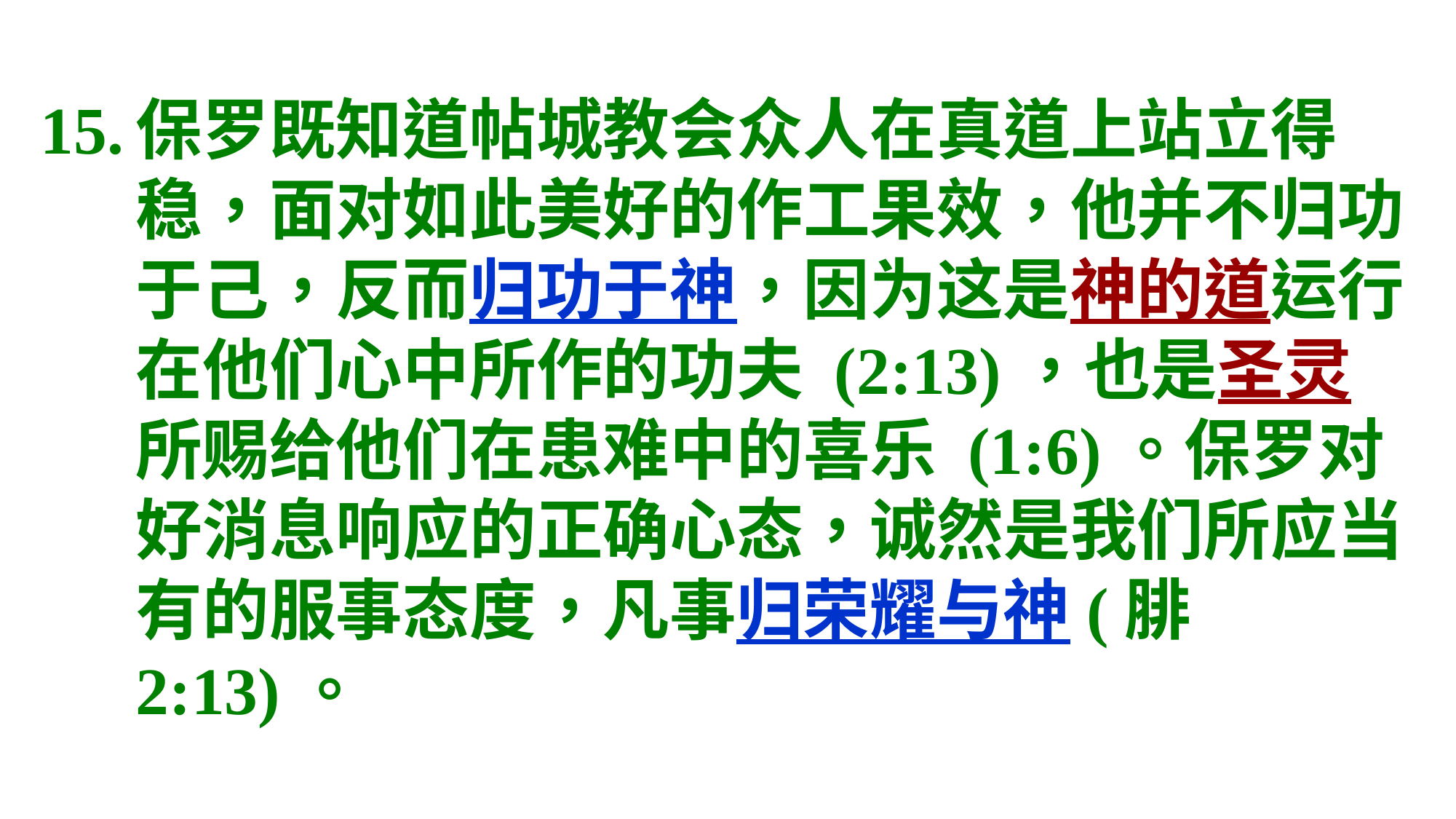

15.	保罗既知道帖城教会众人在真道上站立得稳，面对如此美好的作工果效，他并不归功于己，反而归功于神，因为这是神的道运行在他们心中所作的功夫 (2:13)，也是圣灵所赐给他们在患难中的喜乐 (1:6)。保罗对好消息响应的正确心态，诚然是我们所应当有的服事态度，凡事归荣耀与神(腓2:13)。